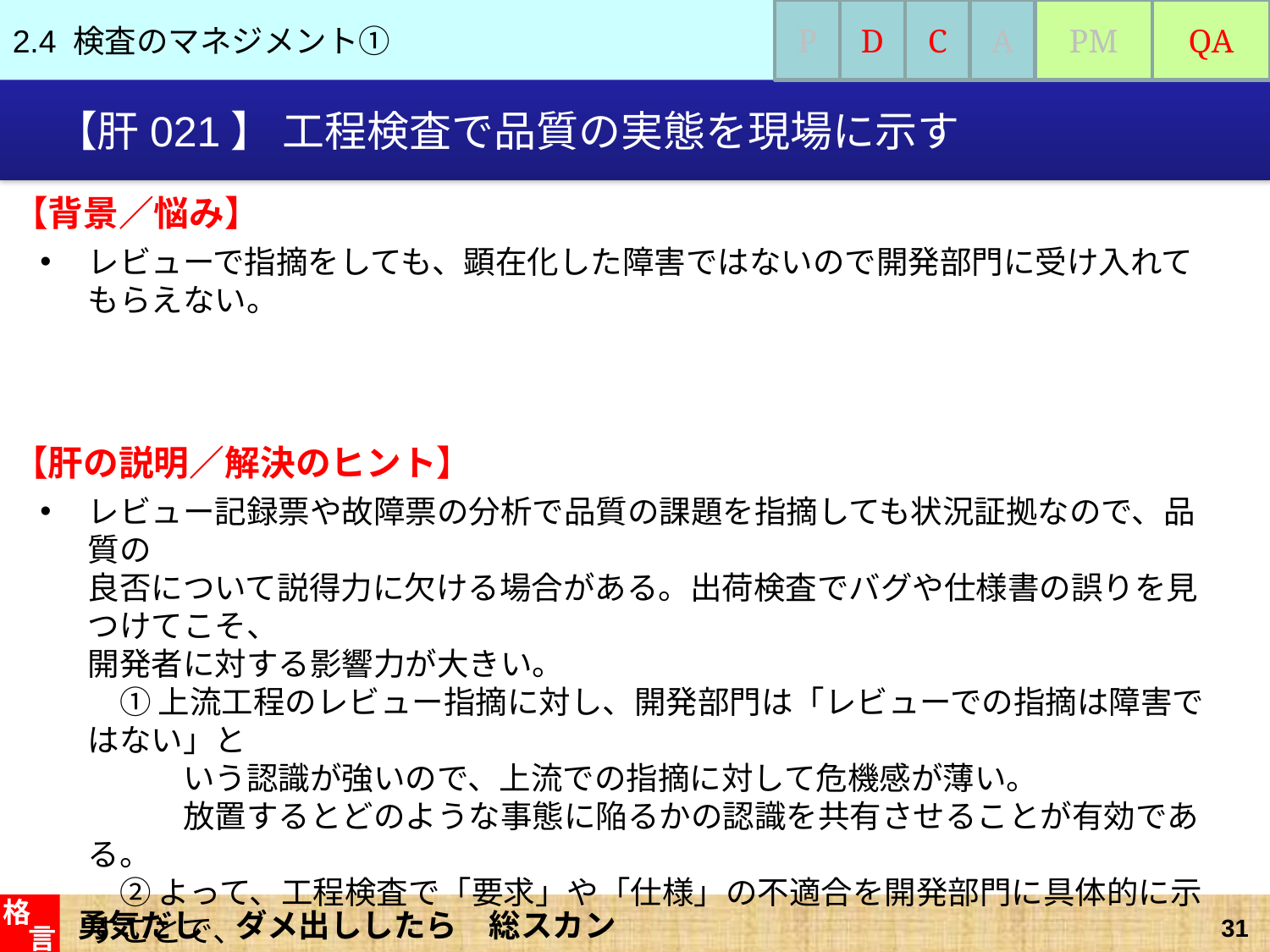

2.4 検査のマネジメント①
P
D
C
A
PM
QA
# 【肝021】 工程検査で品質の実態を現場に示す
【背景／悩み】
レビューで指摘をしても、顕在化した障害ではないので開発部門に受け入れてもらえない。
【肝の説明／解決のヒント】
レビュー記録票や故障票の分析で品質の課題を指摘しても状況証拠なので、品質の
良否について説得力に欠ける場合がある。出荷検査でバグや仕様書の誤りを見つけてこそ、
開発者に対する影響力が大きい。
　① 上流工程のレビュー指摘に対し、開発部門は「レビューでの指摘は障害ではない」と
　　　いう認識が強いので、上流での指摘に対して危機感が薄い。
　　　放置するとどのような事態に陥るかの認識を共有させることが有効である。
　② よって、工程検査で「要求」や「仕様」の不適合を開発部門に具体的に示すことで、
　　　どれほど手戻りが多いかを認識してもらうことが有効。
　③ レビューの意識が薄くても、検査で検出された不適合に対しては非常に関心を示す。
勇気だし　ダメ出ししたら　総スカン
格
言
31